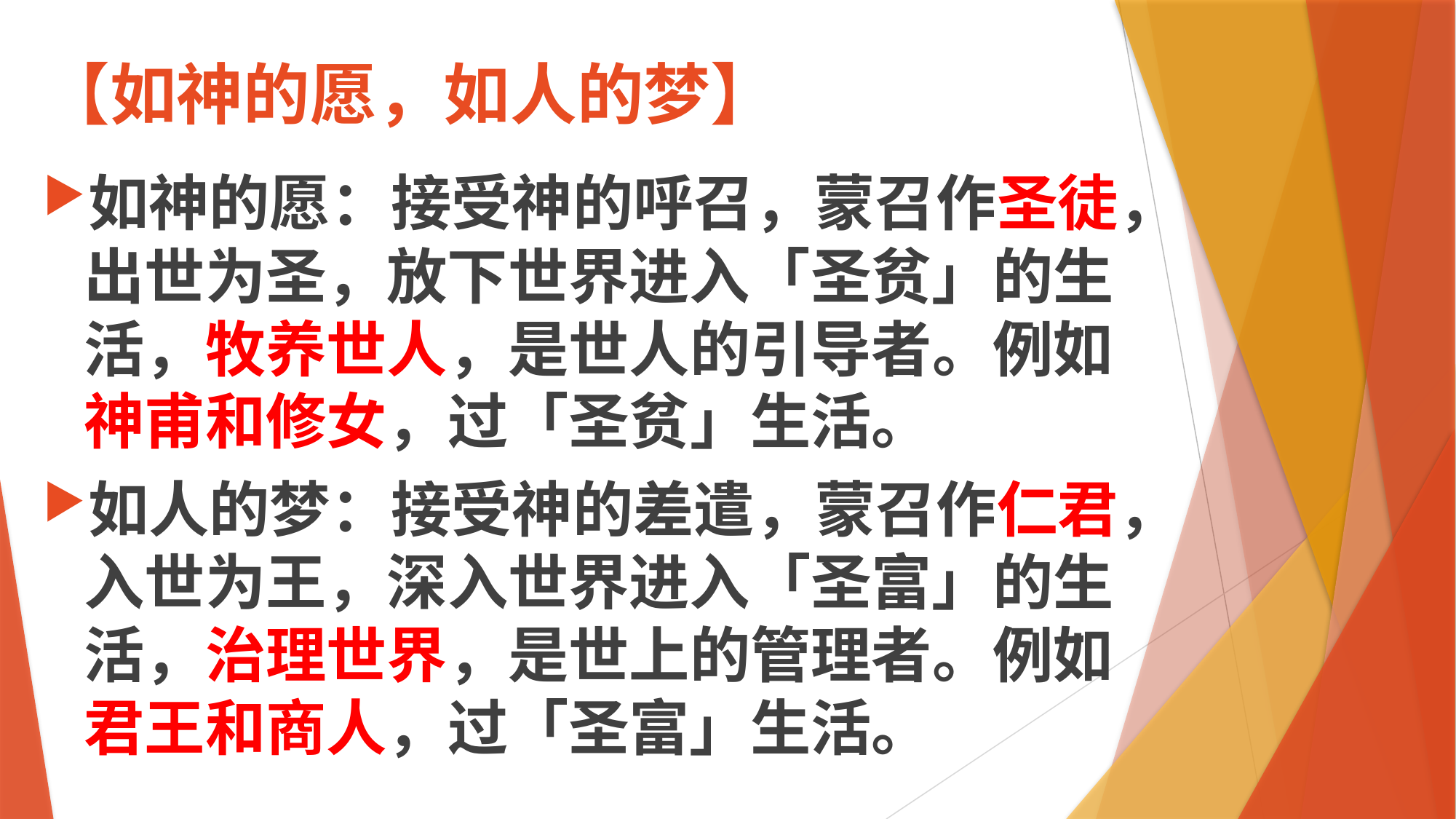

# 【如神的愿，如人的梦】
如神的愿：接受神的呼召，蒙召作圣徒，出世为圣，放下世界进入「圣贫」的生活，牧养世人，是世人的引导者。例如神甫和修女，过「圣贫」生活。
如人的梦：接受神的差遣，蒙召作仁君，入世为王，深入世界进入「圣富」的生活，治理世界，是世上的管理者。例如君王和商人，过「圣富」生活。